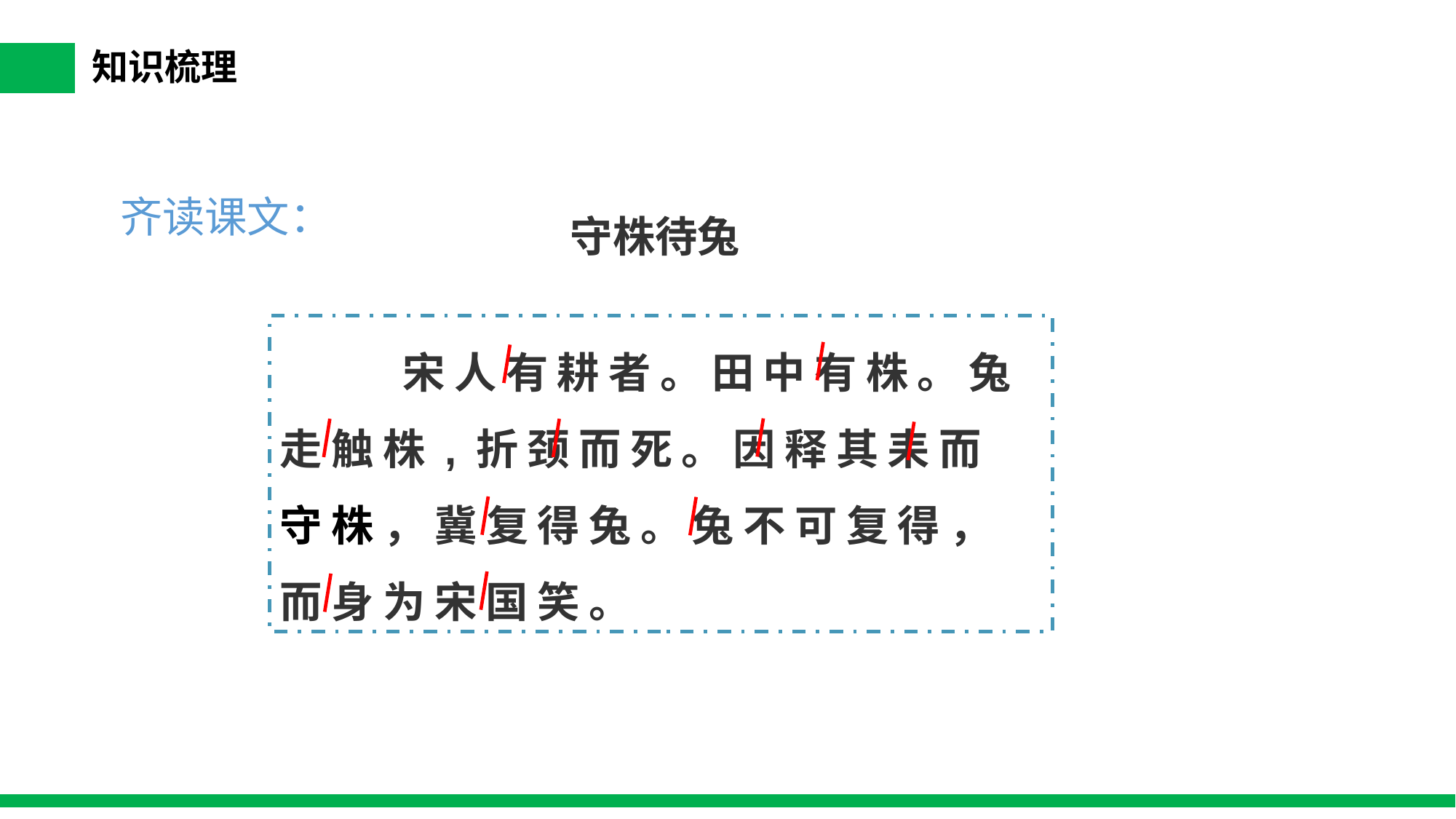

知识梳理
齐读课文：
守株待兔
      宋人有耕者。田中有株。兔走触株,折颈而死。因释其耒而守株，冀复得兔。兔不可复得，而身为宋国笑。